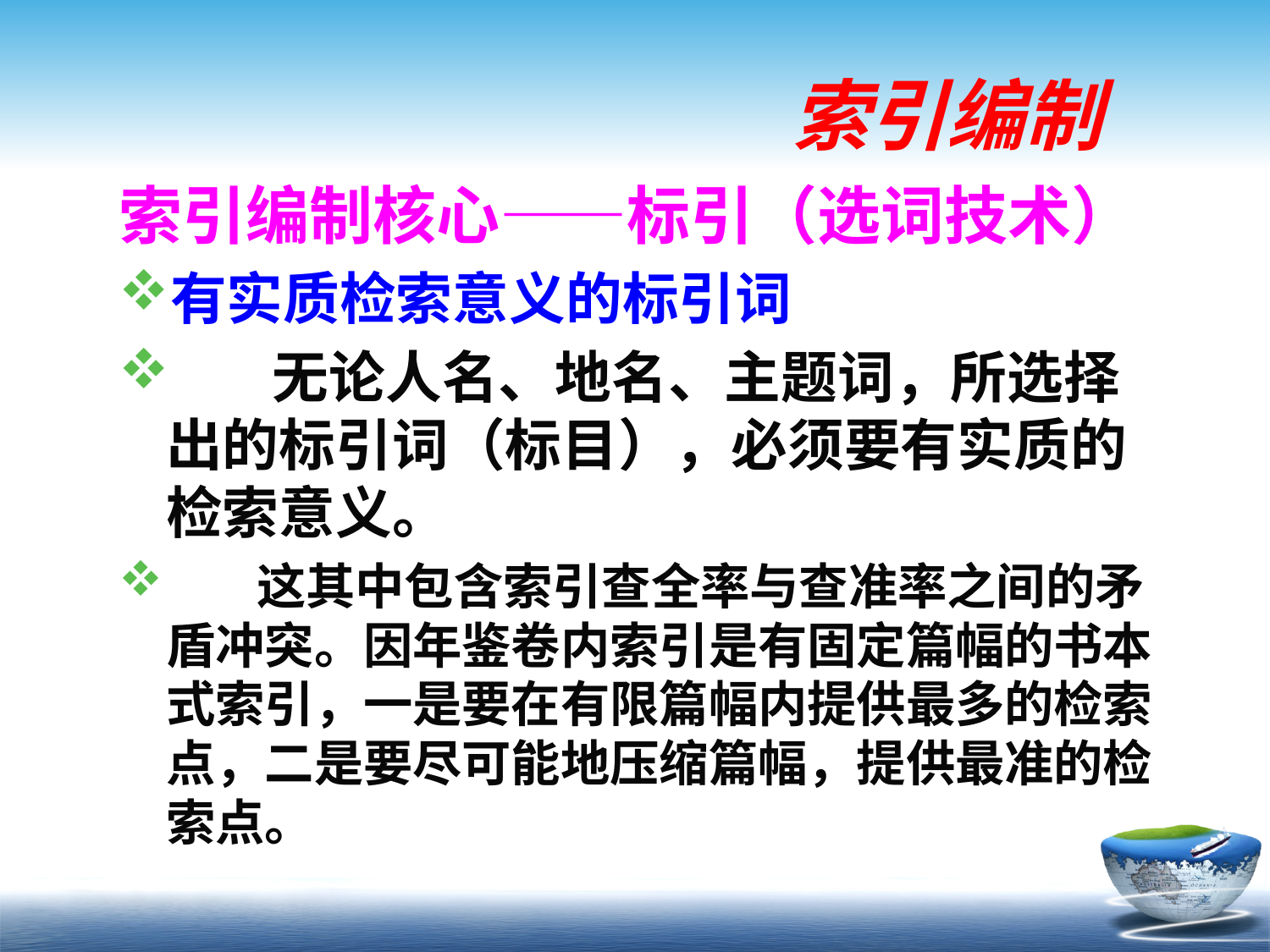

# 索引编制
索引编制核心——标引（选词技术）
有实质检索意义的标引词
       无论人名、地名、主题词，所选择出的标引词（标目），必须要有实质的检索意义。
       这其中包含索引查全率与查准率之间的矛盾冲突。因年鉴卷内索引是有固定篇幅的书本式索引，一是要在有限篇幅内提供最多的检索点，二是要尽可能地压缩篇幅，提供最准的检索点。